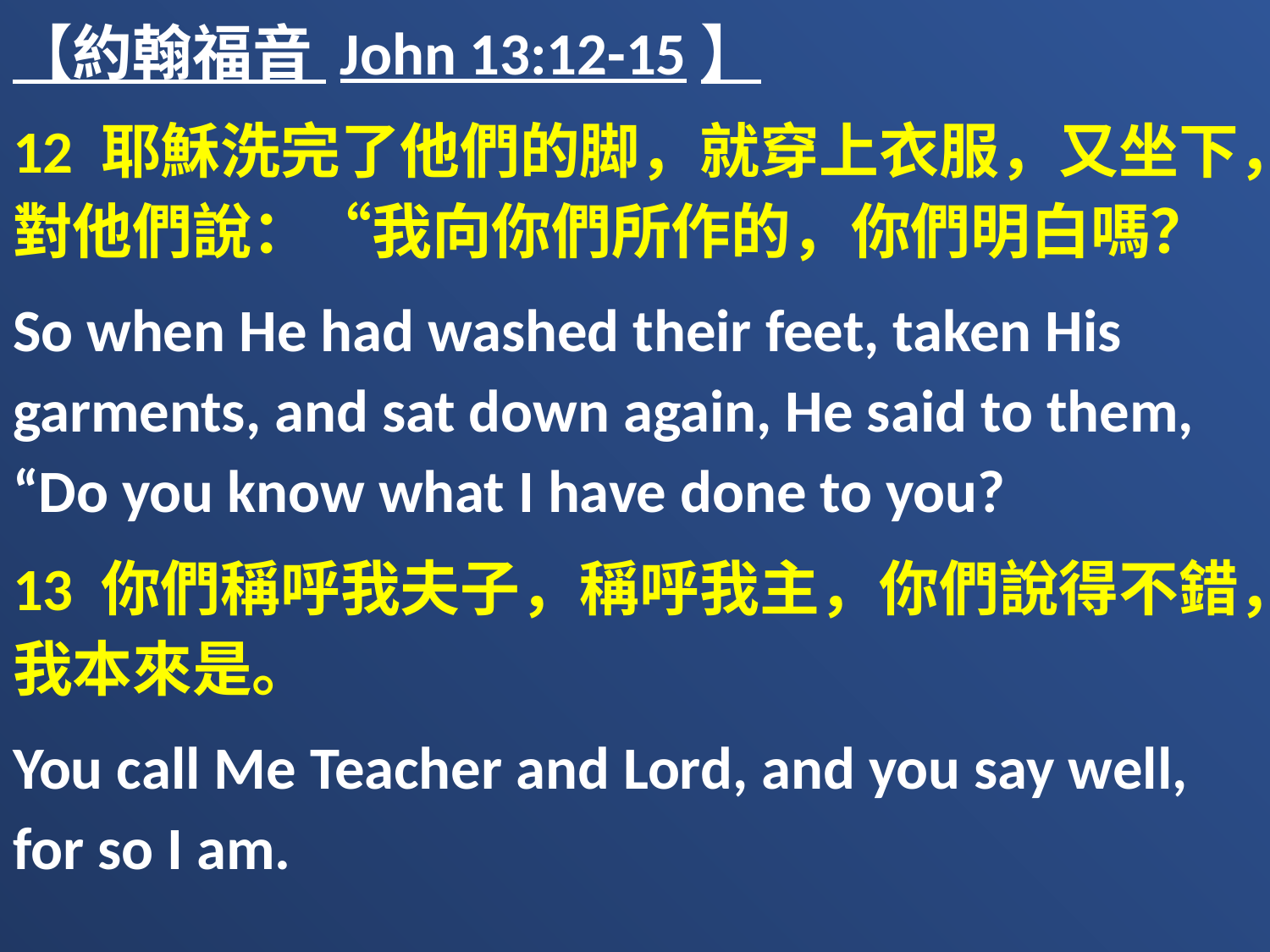

【約翰福音 John 13:12-15】
12 耶穌洗完了他們的脚，就穿上衣服，又坐下，對他們說：“我向你們所作的，你們明白嗎？
So when He had washed their feet, taken His garments, and sat down again, He said to them, “Do you know what I have done to you?
13 你們稱呼我夫子，稱呼我主，你們說得不錯，我本來是。
You call Me Teacher and Lord, and you say well, for so I am.